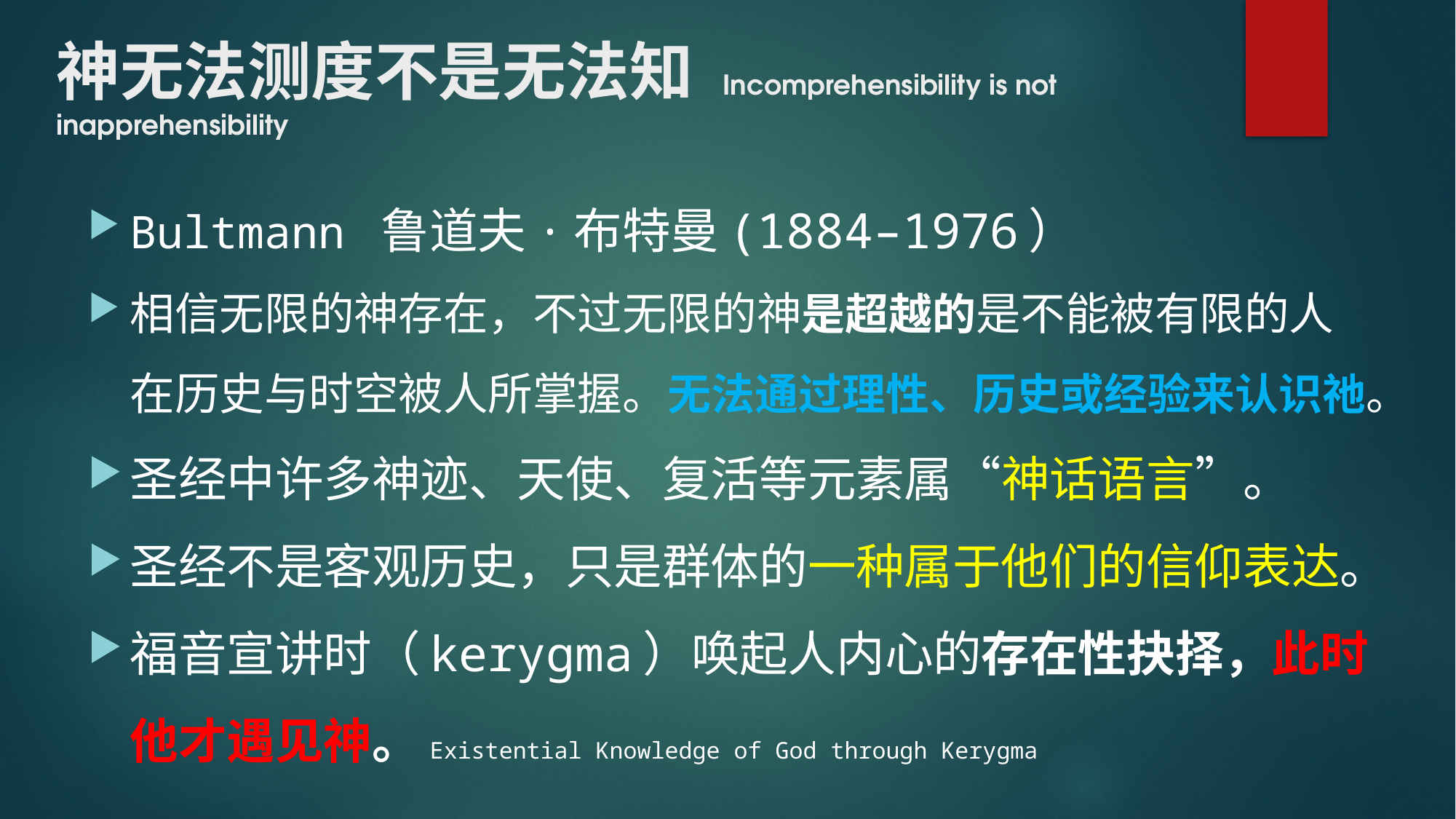

# 神无法测度不是无法知 Incomprehensibility is not inapprehensibility
Bultmann 鲁道夫·布特曼(1884–1976）
相信无限的神存在，不过无限的神是超越的是不能被有限的人在历史与时空被人所掌握。无法通过理性、历史或经验来认识祂。
圣经中许多神迹、天使、复活等元素属“神话语言”。
圣经不是客观历史，只是群体的一种属于他们的信仰表达。
福音宣讲时（kerygma）唤起人内心的存在性抉择，此时他才遇见神。Existential Knowledge of God through Kerygma